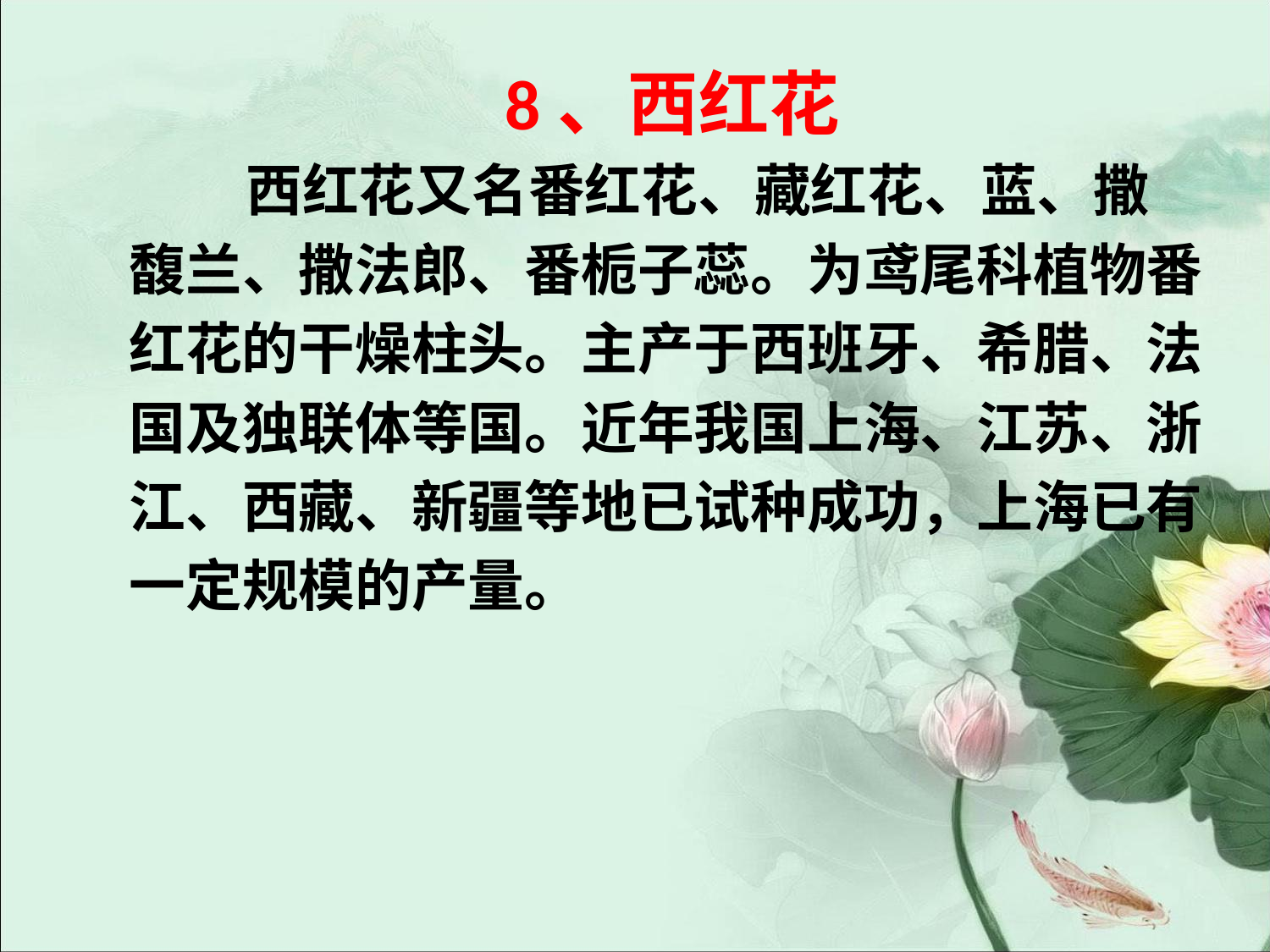

#
8、西红花
        西红花又名番红花、藏红花、蓝、撒
馥兰、撒法郎、番栀子蕊。为鸢尾科植物番
红花的干燥柱头。主产于西班牙、希腊、法
国及独联体等国。近年我国上海、江苏、浙
江、西藏、新疆等地已试种成功，上海已有
一定规模的产量。